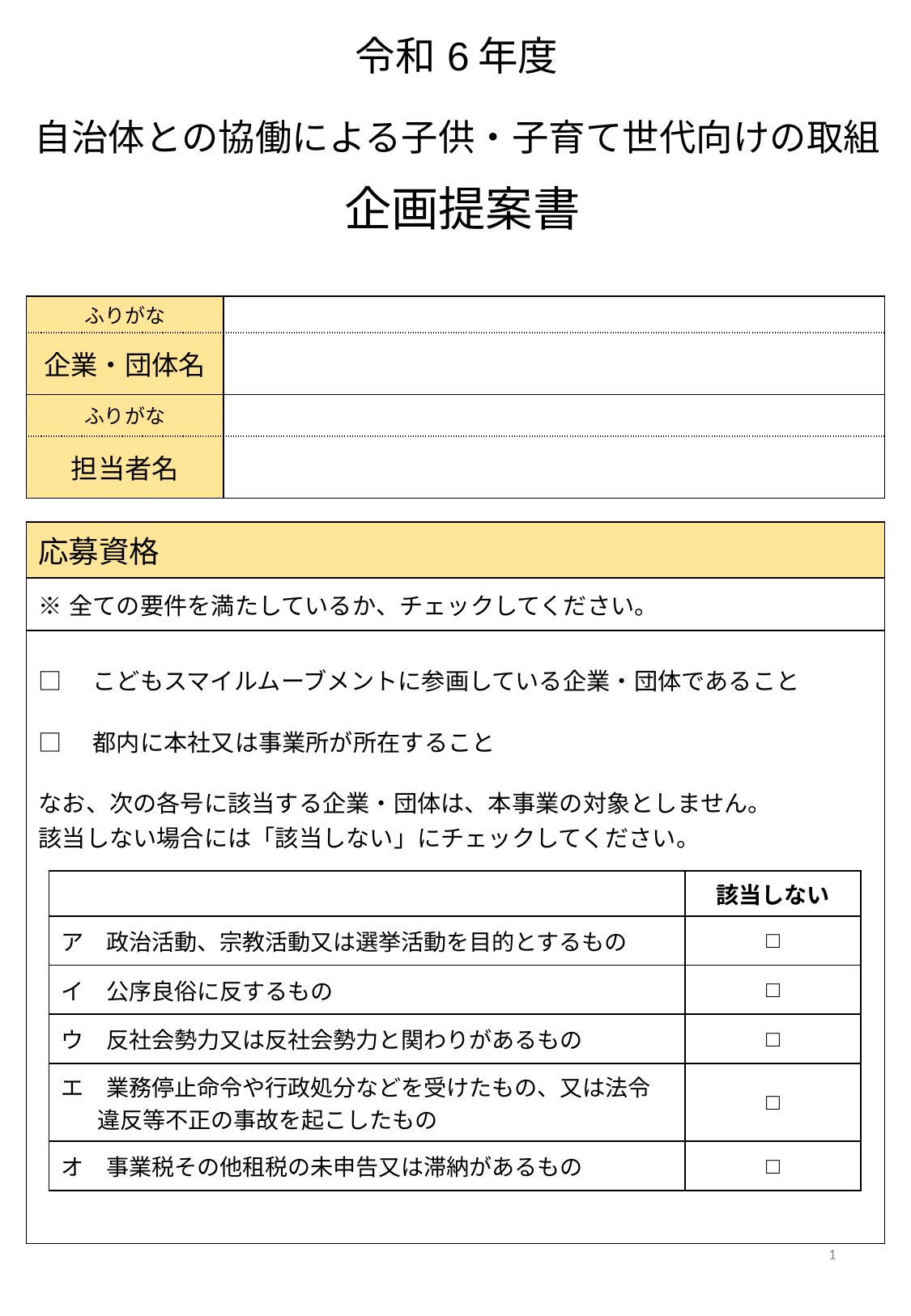

令和6年度
自治体との協働による子供・子育て世代向けの取組
企画提案書
| ふりがな |  |
| --- | --- |
| 企業・団体名 |  |
| ふりがな |  |
| 担当者名 |  |
| 応募資格 |
| --- |
| ※全ての要件を満たしているか、チェックしてください。 |
| □　こどもスマイルムーブメントに参画している企業・団体であること □　都内に本社又は事業所が所在すること なお、次の各号に該当する企業・団体は、本事業の対象としません。 該当しない場合には「該当しない」にチェックしてください。 |
|  | 該当しない |
| --- | --- |
| ア　政治活動、宗教活動又は選挙活動を目的とするもの | □ |
| イ　公序良俗に反するもの | □ |
| ウ　反社会勢力又は反社会勢力と関わりがあるもの | □ |
| エ　業務停止命令や行政処分などを受けたもの、又は法令違反等不正の事故を起こしたもの | □ |
| オ　事業税その他租税の未申告又は滞納があるもの | □ |
1